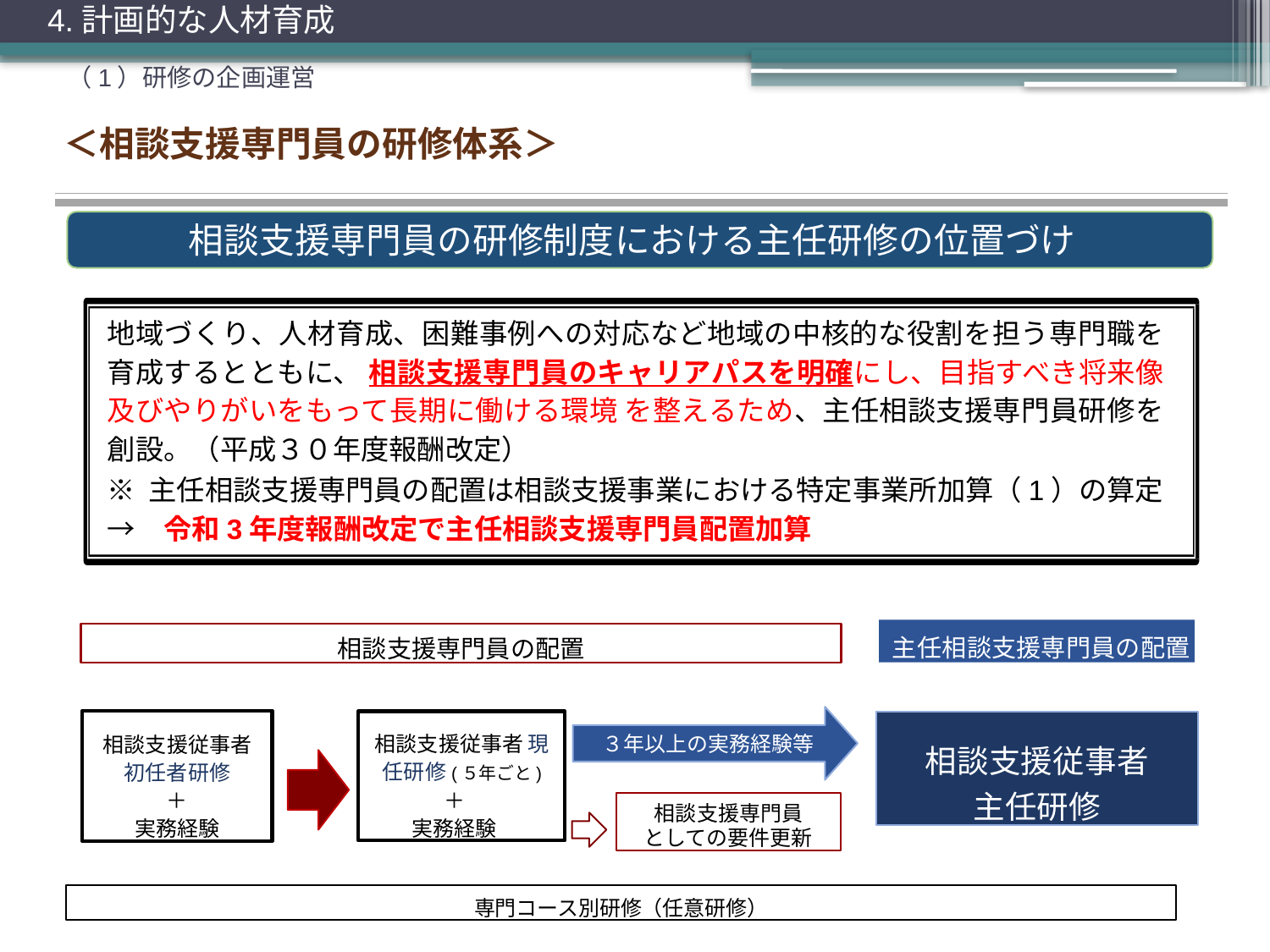

4.計画的な人材育成
（1）研修の企画運営
＜相談支援専門員の研修体系＞

相談支援専門員の研修制度における主任研修の位置づけ

地域づくり、人材育成、困難事例への対応など地域の中核的な役割を担う専門職を育成するとともに、 相談支援専門員のキャリアパスを明確にし、目指すべき将来像及びやりがいをもって長期に働ける環境 を整えるため、主任相談支援専門員研修を創設。（平成３０年度報酬改定）
※ 主任相談支援専門員の配置は相談支援事業における特定事業所加算（1）の算定→　令和3年度報酬改定で主任相談支援専門員配置加算
主任相談支援専門員の配置
相談支援専門員の配置

相談支援従事者
初任者研修
＋
実務経験
相談支援従事者 現任研修(５年ごと)
＋
実務経験
相談支援従事者 主任研修
３年以上の実務経験等

相談支援専門員 としての要件更新

専門コース別研修（任意研修）